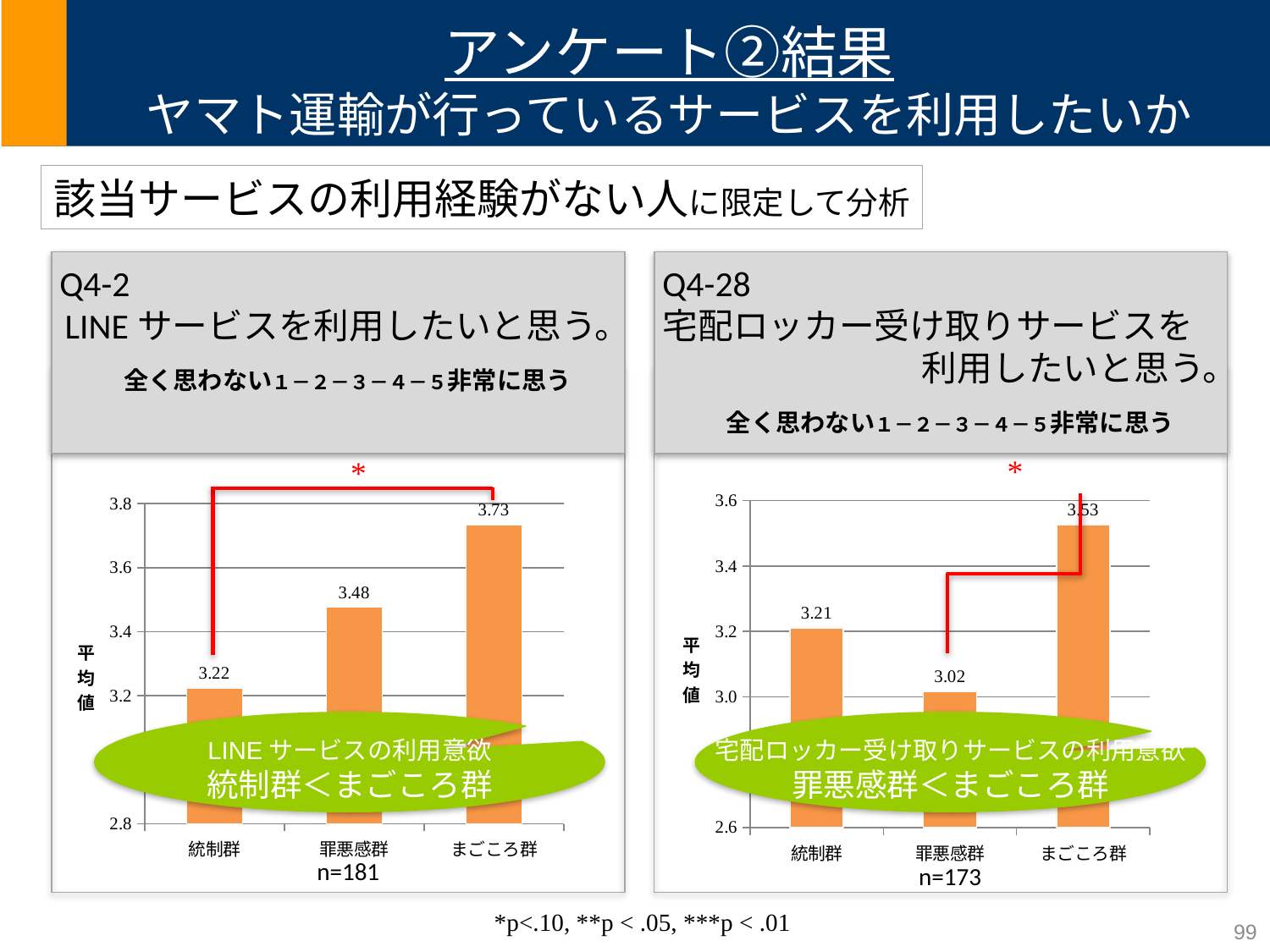

# アンケート②結果 ヤマト運輸が行っているサービスを利用したいか
該当サービスの利用経験がない人に限定して分析

Q4-2
LINEサービスを利用したいと思う。

全く思わない１－２－３－４－５非常に思う

Q4-28
宅配ロッカー受け取りサービスを
利用したいと思う。

全く思わない１－２－３－４－５非常に思う

### Chart

| Category | LINE |
|---|---|
| 統制群 | 3.2241379310344827 |
| 罪悪感群 | 3.4761904761904763 |
| まごころ群 | 3.7333333333333334 |

### Chart

| Category | 宅配ロッカー受け取り |
|---|---|
| 統制群 | 3.210526315789474 |
| 罪悪感群 | 3.016949152542373 |
| まごころ群 | 3.526315789473684 |
宅配ロッカー受け取りサービスの利用意欲
罪悪感群＜まごころ群

LINEサービスの利用意欲
統制群＜まごころ群
n=181
n=173
99
*p<.10, **p < .05, ***p < .01